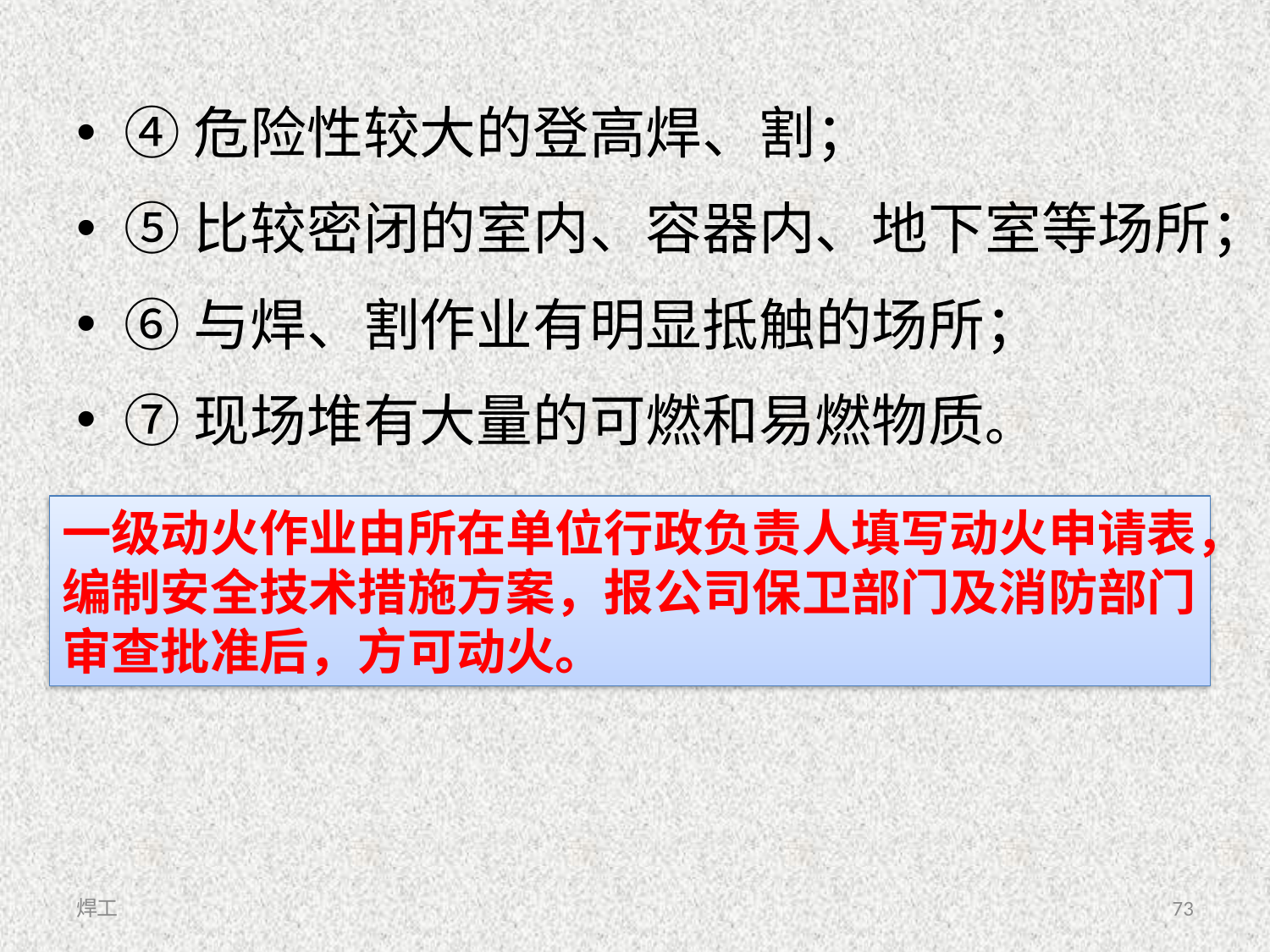

# ④危险性较大的登高焊、割；
⑤比较密闭的室内、容器内、地下室等场所；
⑥与焊、割作业有明显抵触的场所；
⑦现场堆有大量的可燃和易燃物质。

一级动火作业由所在单位行政负责人填写动火申请表，编制安全技术措施方案，报公司保卫部门及消防部门审查批准后，方可动火。
焊工
73